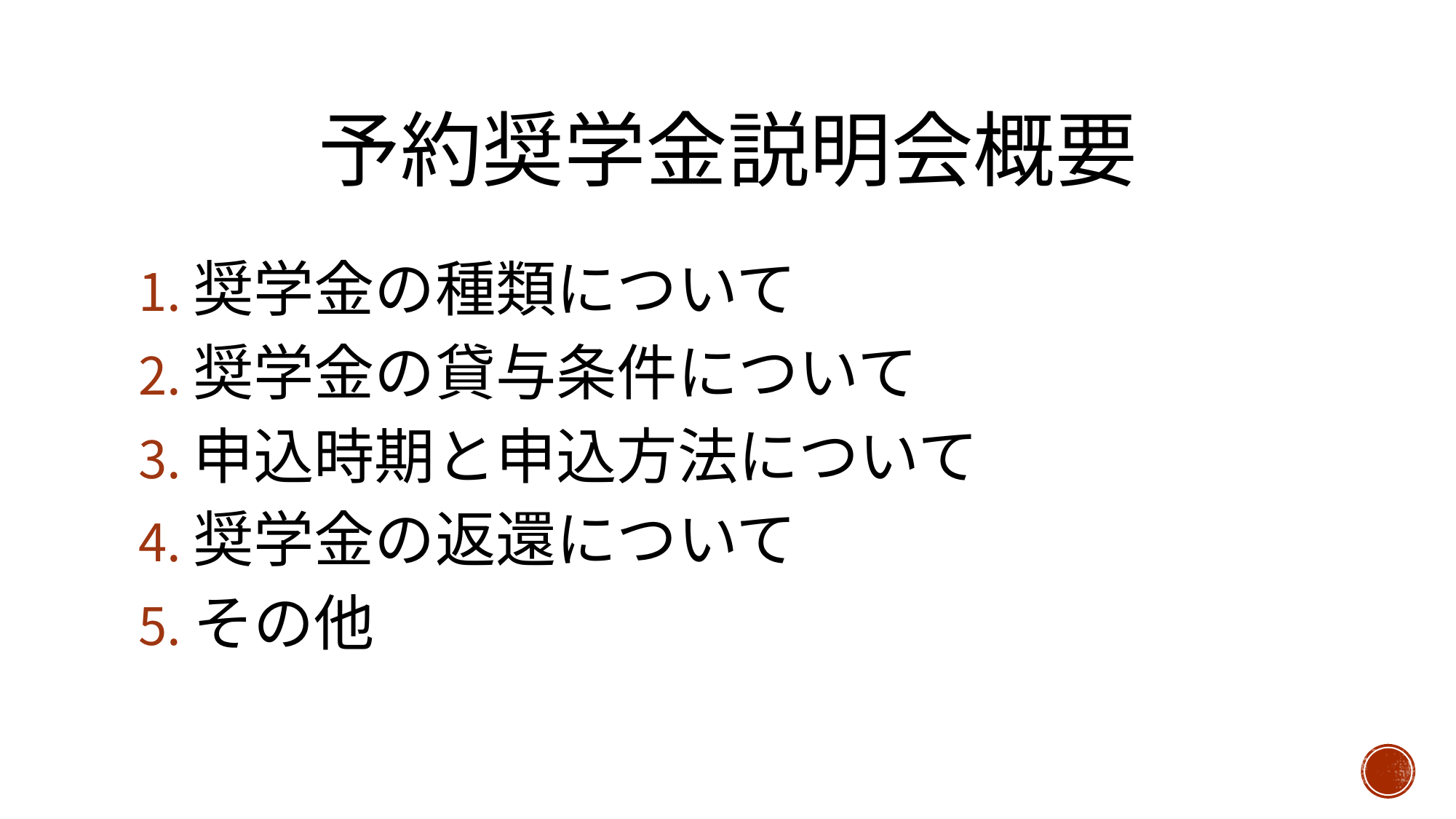

# 予約奨学金説明会概要
奨学金の種類について
奨学金の貸与条件について
申込時期と申込方法について
奨学金の返還について
その他